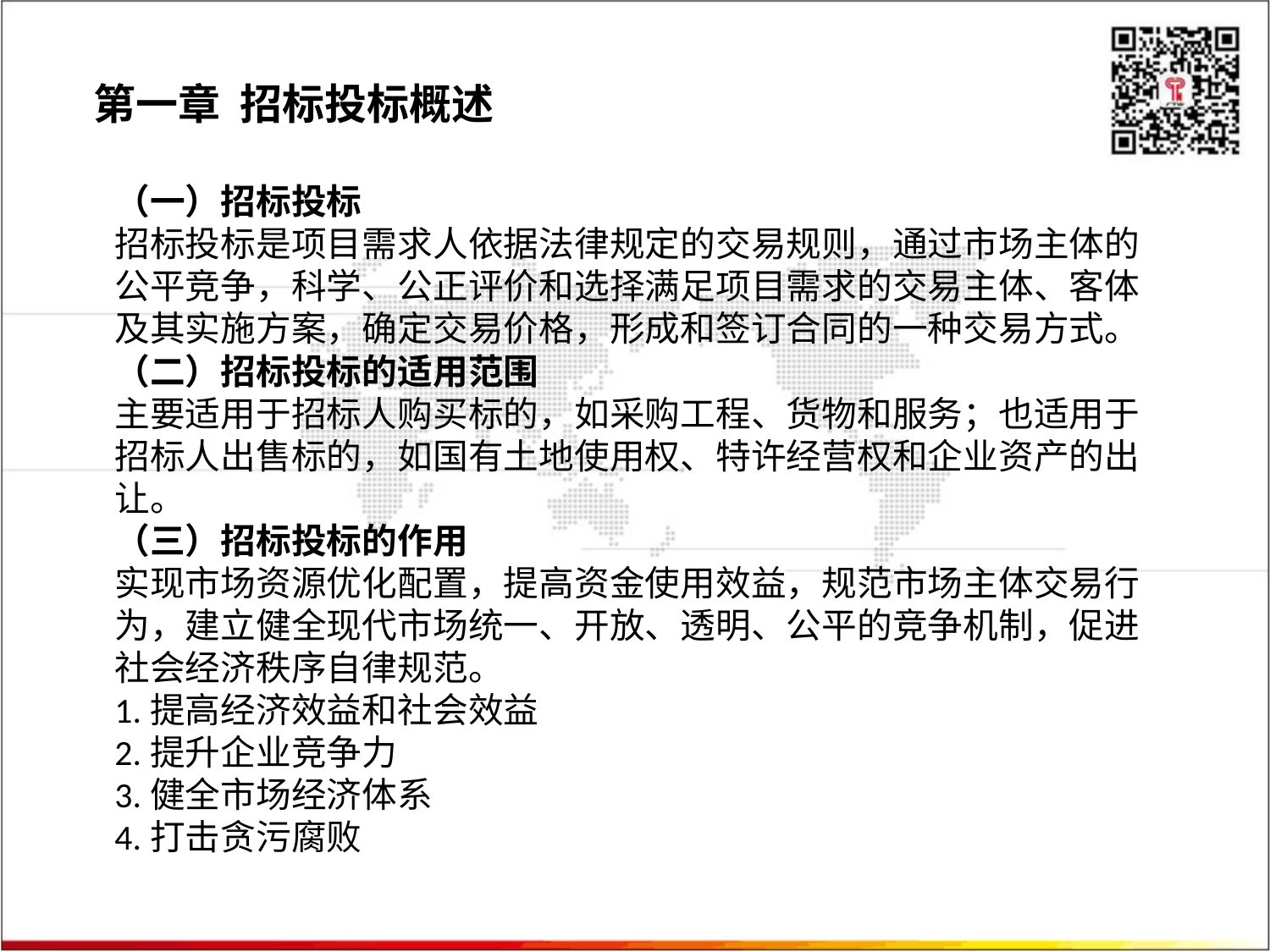

第一章  招标投标概述
（一）招标投标
招标投标是项目需求人依据法律规定的交易规则，通过市场主体的公平竞争，科学、公正评价和选择满足项目需求的交易主体、客体及其实施方案，确定交易价格，形成和签订合同的一种交易方式。
（二）招标投标的适用范围
主要适用于招标人购买标的，如采购工程、货物和服务；也适用于招标人出售标的，如国有土地使用权、特许经营权和企业资产的出让。
（三）招标投标的作用
实现市场资源优化配置，提高资金使用效益，规范市场主体交易行为，建立健全现代市场统一、开放、透明、公平的竞争机制，促进社会经济秩序自律规范。
1.提高经济效益和社会效益
2.提升企业竞争力
3.健全市场经济体系
4.打击贪污腐败